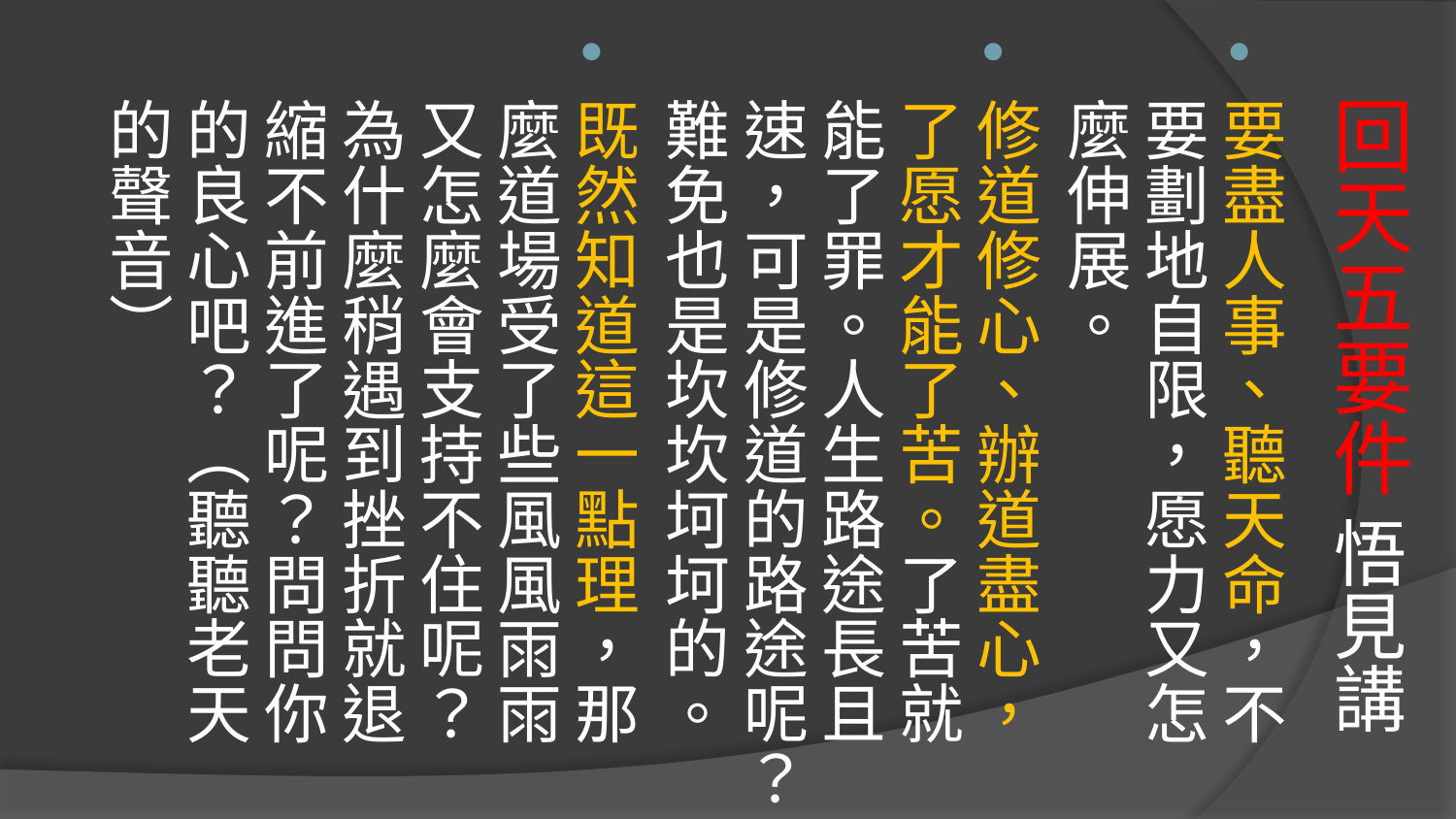

要盡人事、聽天命，不要劃地自限，愿力又怎麼伸展。
修道修心、辦道盡心，了愿才能了苦。了苦就能了罪。人生路途長且速，可是修道的路途呢？難免也是坎坎坷坷的。
既然知道這一點理，那麼道場受了些風風雨雨又怎麼會支持不住呢？為什麼稍遇到挫折就退縮不前進了呢？問問你的良心吧？（聽聽老天的聲音）

# 回天五要件 悟見講